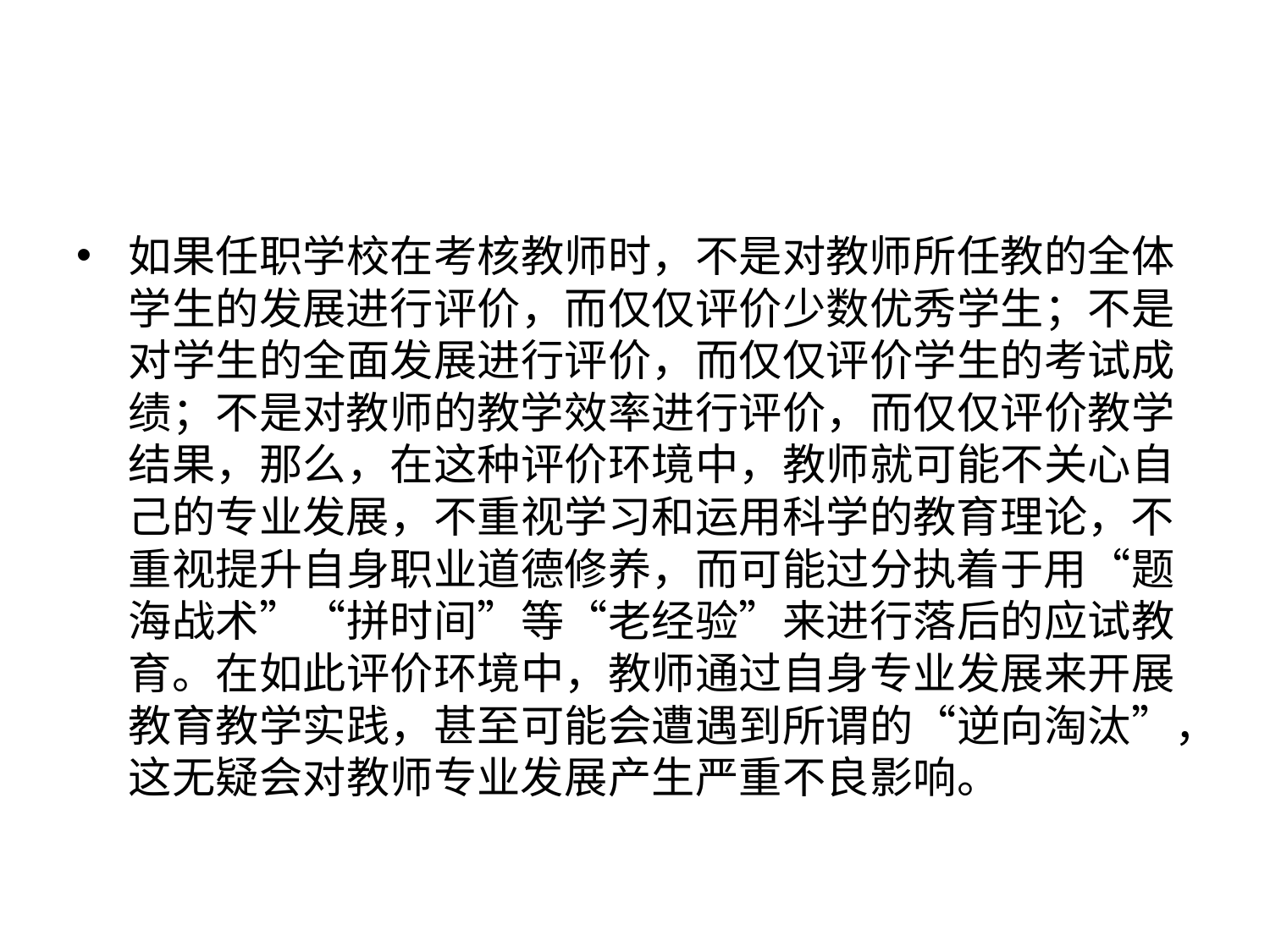

#
如果任职学校在考核教师时，不是对教师所任教的全体学生的发展进行评价，而仅仅评价少数优秀学生；不是对学生的全面发展进行评价，而仅仅评价学生的考试成绩；不是对教师的教学效率进行评价，而仅仅评价教学结果，那么，在这种评价环境中，教师就可能不关心自己的专业发展，不重视学习和运用科学的教育理论，不重视提升自身职业道德修养，而可能过分执着于用“题海战术”“拼时间”等“老经验”来进行落后的应试教育。在如此评价环境中，教师通过自身专业发展来开展教育教学实践，甚至可能会遭遇到所谓的“逆向淘汰”，这无疑会对教师专业发展产生严重不良影响。